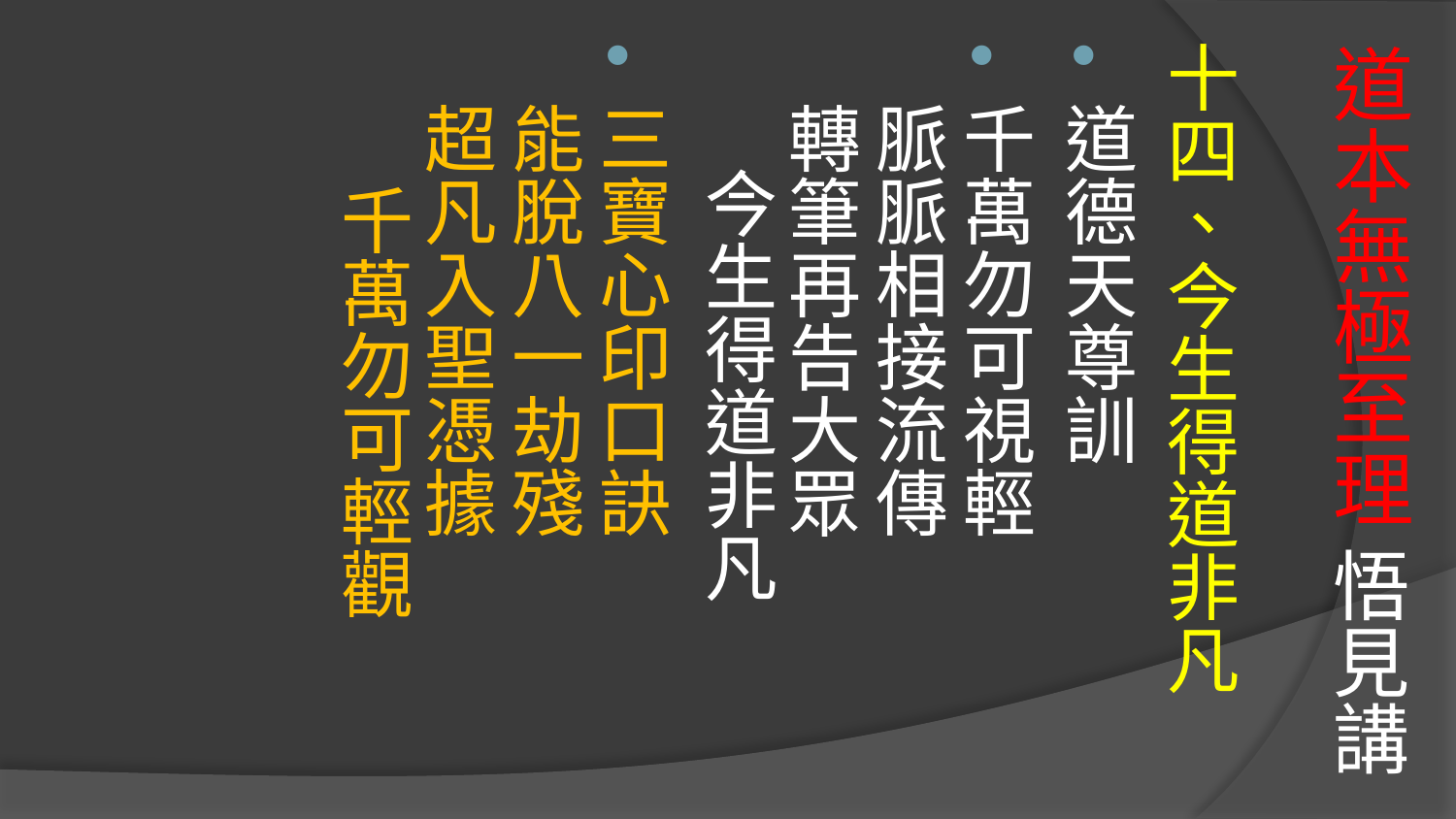

十四、今生得道非凡
道德天尊訓
千萬勿可視輕　           脈脈相接流傳
轉筆再告大眾　               今生得道非凡
三寶心印口訣　           能脫八一劫殘
超凡入聖憑據　                千萬勿可輕觀

# 道本無極至理 悟見講